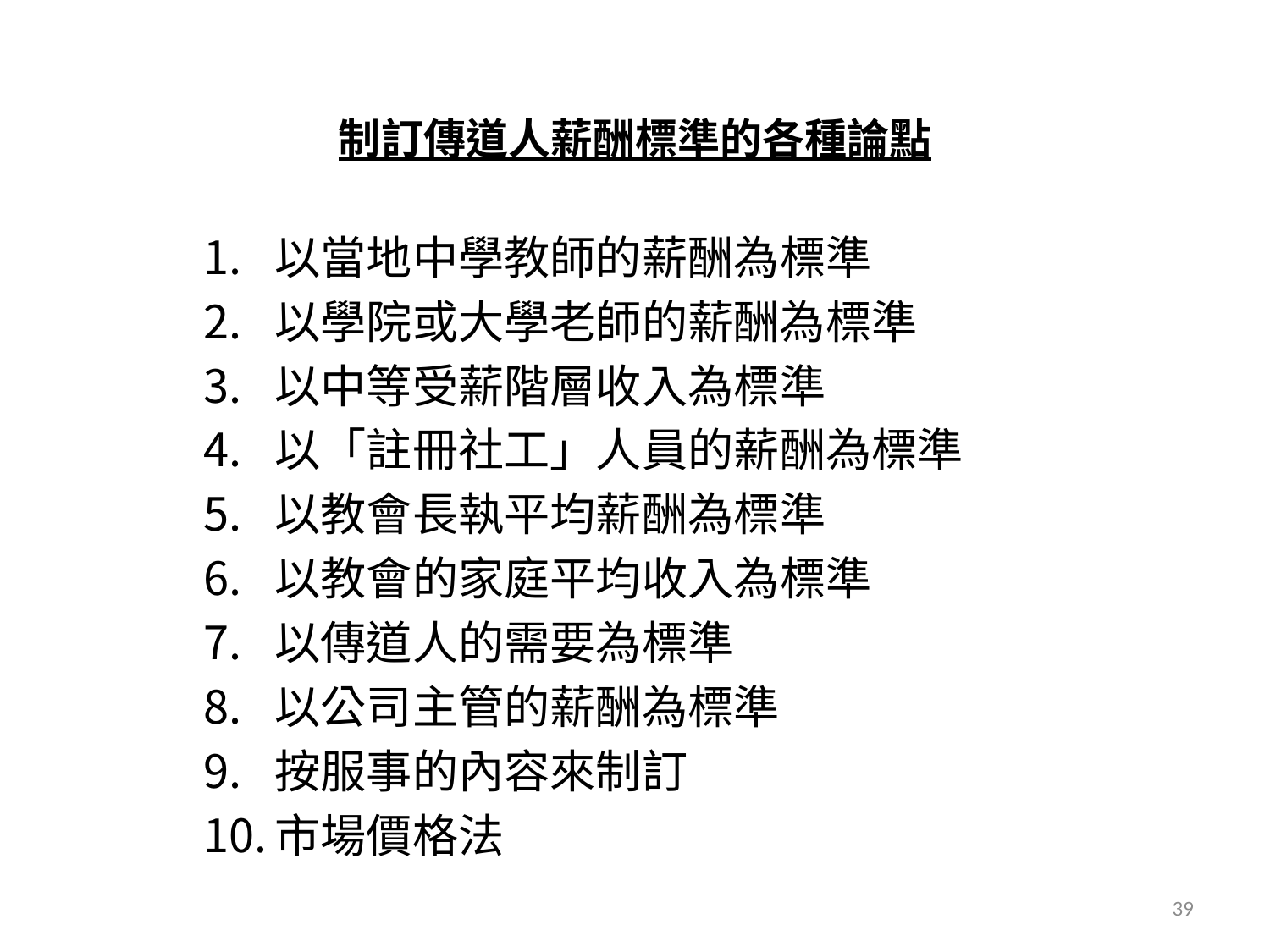

# 制訂傳道人薪酬標準的各種論點
以當地中學教師的薪酬為標準
以學院或大學老師的薪酬為標準
以中等受薪階層收入為標準
以「註冊社工」人員的薪酬為標準
以教會長執平均薪酬為標準
以教會的家庭平均收入為標準
以傳道人的需要為標準
以公司主管的薪酬為標準
按服事的內容來制訂
市場價格法

39